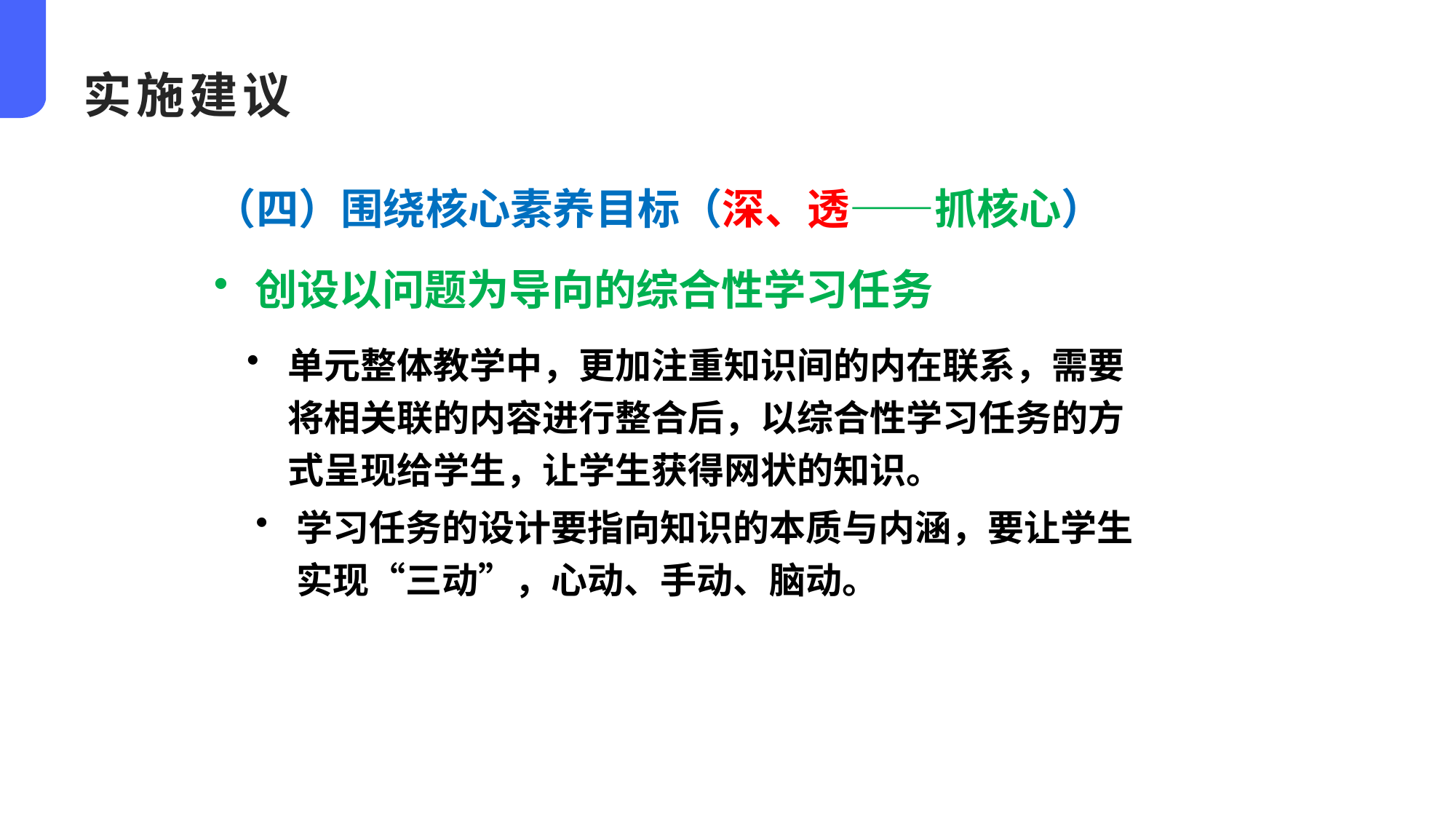

实施建议
（四）围绕核心素养目标（深、透——抓核心）
创设以问题为导向的综合性学习任务
单元整体教学中，更加注重知识间的内在联系，需要将相关联的内容进行整合后，以综合性学习任务的方式呈现给学生，让学生获得网状的知识。
学习任务的设计要指向知识的本质与内涵，要让学生实现“三动”，心动、手动、脑动。